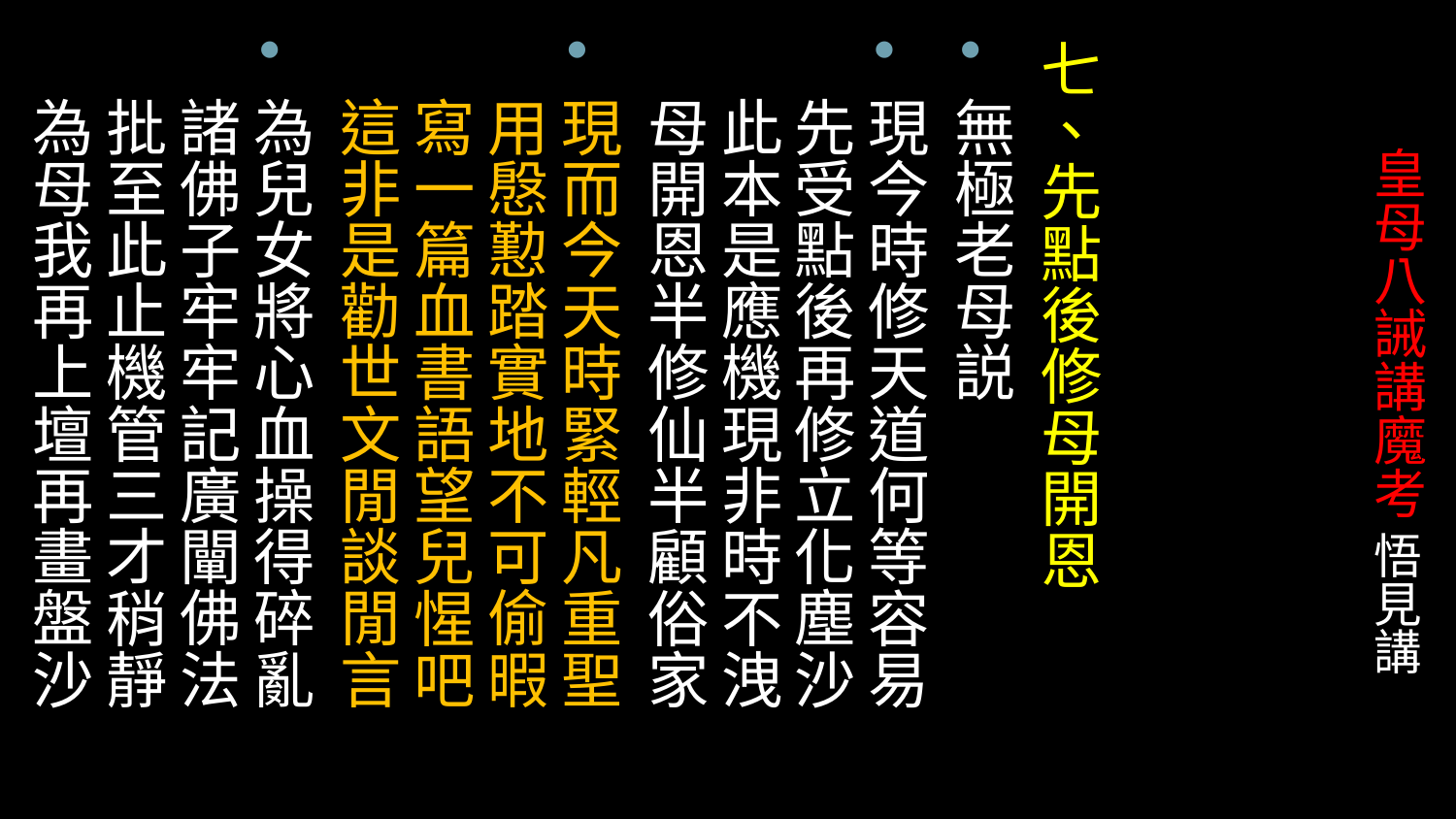

七、先點後修母開恩
無極老母説
現今時修天道何等容易 　
先受點後再修立化塵沙
此本是應機現非時不洩 
母開恩半修仙半顧俗家
現而今天時緊輕凡重聖 　
用慇懃踏實地不可偷暇 
寫一篇血書語望兒惺吧 
這非是勸世文閒談閒言
為兒女將心血操得碎亂 
諸佛子牢牢記廣闡佛法 
批至此止機管三才稍靜 　
為母我再上壇再畫盤沙
# 皇母八誡講魔考 悟見講